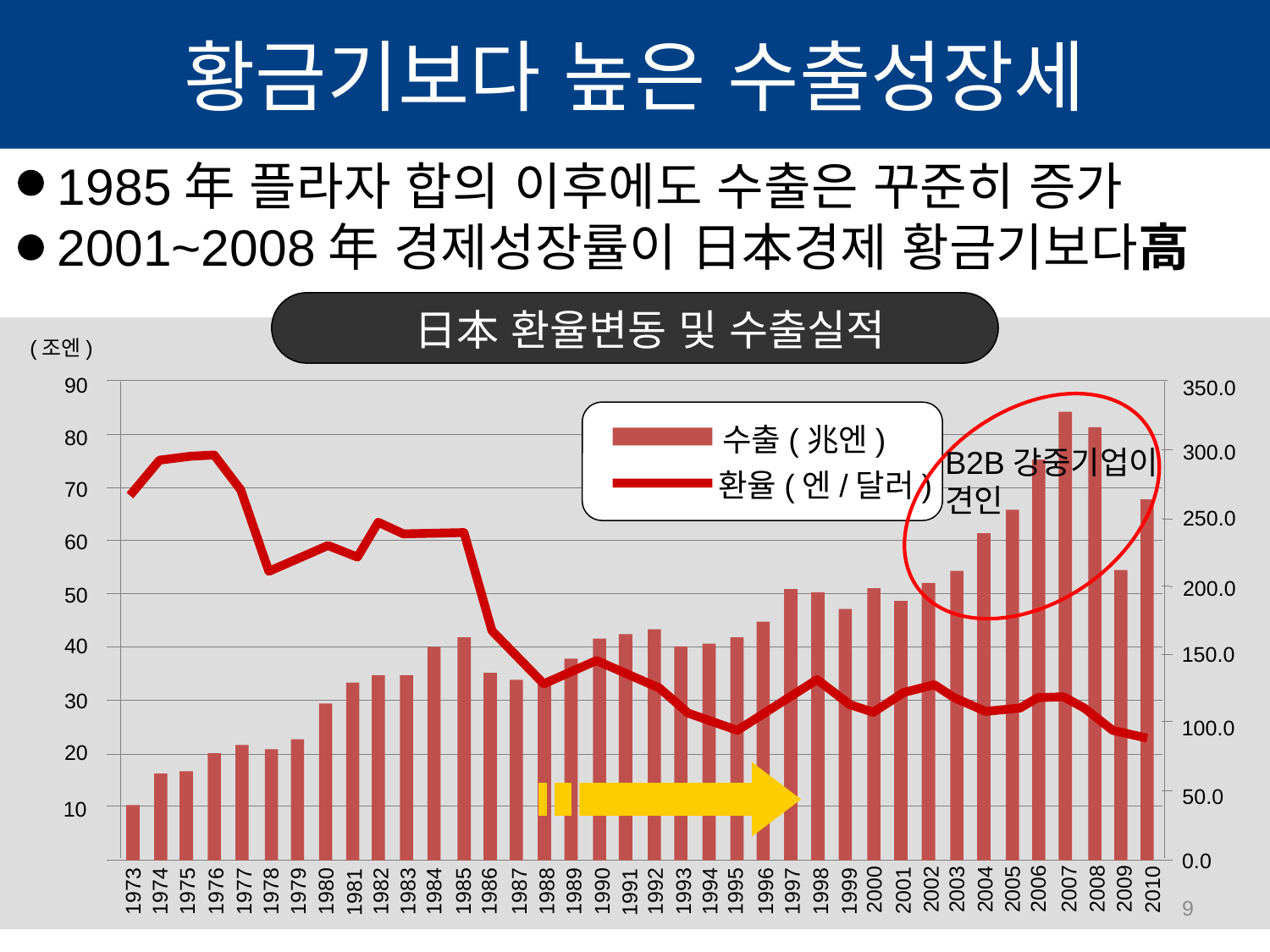

# 황금기보다 높은 수출성장세
1985年 플라자 합의 이후에도 수출은 꾸준히 증가
2001~2008年 경제성장률이 日本경제 황금기보다高

日本 환율변동 및 수출실적

(조엔)
90
350.0

수출(兆엔)
80

300.0

환율(엔/달러)
70

250.0

60

200.0
50

40

150.0

30

100.0

20

50.0

10

0.0

2009
2006
2007
2008
2002
2003
2004
2005
2010
2000
2001
1999
1973
1974
1975
1976
1977
1978
1979
1980
1982
1983
1984
1985
1986
1987
1988
1989
1990
1992
1993
1994
1995
1996
1997
1998
1981
1991

B2B강중기업이 견인
9